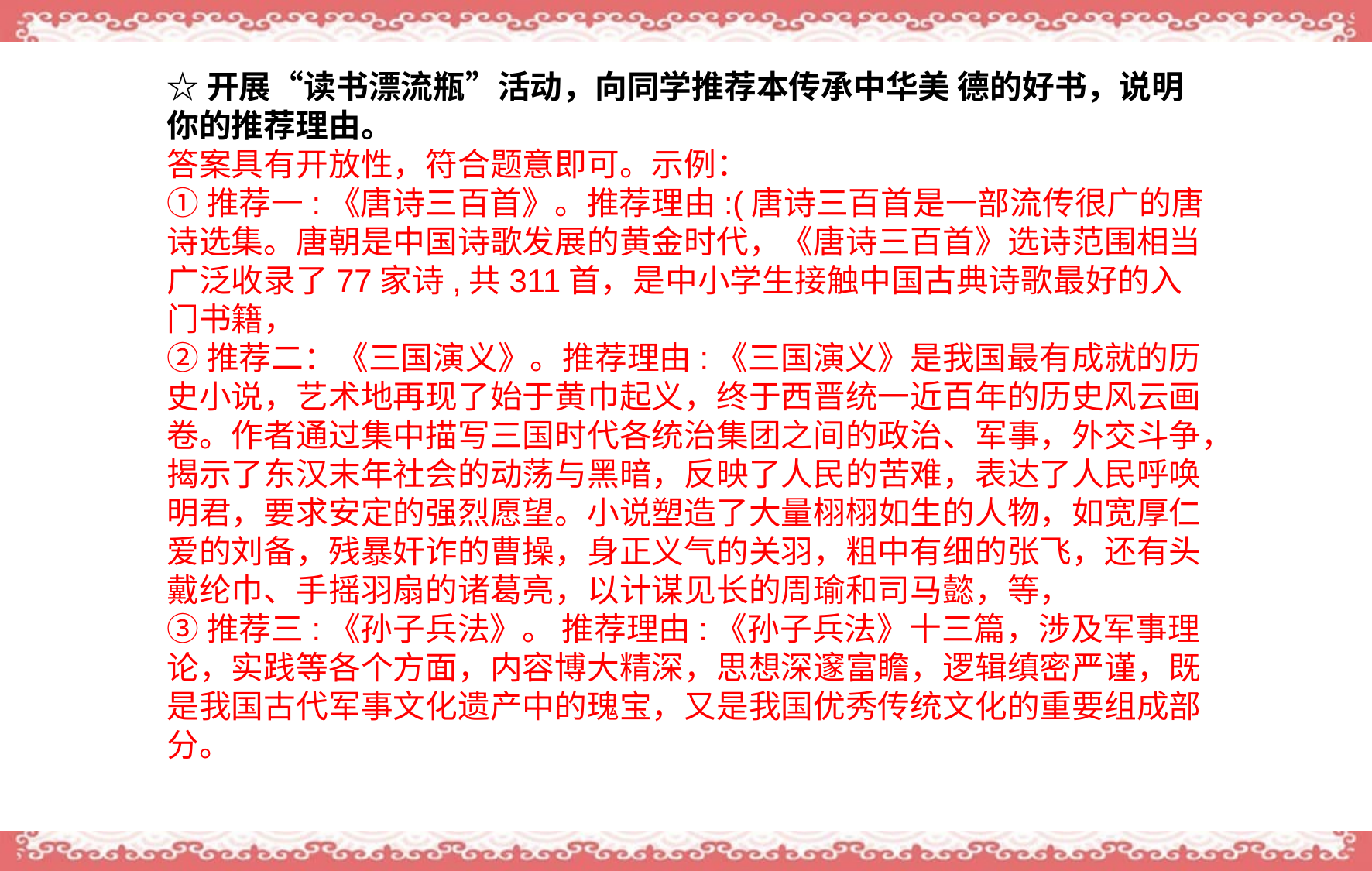

☆开展“读书漂流瓶”活动，向同学推荐本传承中华美 德的好书，说明你的推荐理由。
答案具有开放性，符合题意即可。示例：
①推荐一:《唐诗三百首》。推荐理由:(唐诗三百首是一部流传很广的唐诗选集。唐朝是中国诗歌发展的黄金时代，《唐诗三百首》选诗范围相当广泛收录了77家诗,共311首，是中小学生接触中国古典诗歌最好的入门书籍，
②推荐二：《三国演义》。推荐理由:《三国演义》是我国最有成就的历史小说，艺术地再现了始于黄巾起义，终于西晋统一近百年的历史风云画卷。作者通过集中描写三国时代各统治集团之间的政治、军事，外交斗争，揭示了东汉末年社会的动荡与黑暗，反映了人民的苦难，表达了人民呼唤明君，要求安定的强烈愿望。小说塑造了大量栩栩如生的人物，如宽厚仁爱的刘备，残暴奸诈的曹操，身正义气的关羽，粗中有细的张飞，还有头戴纶巾、手摇羽扇的诸葛亮，以计谋见长的周瑜和司马懿，等，
③推荐三:《孙子兵法》。 推荐理由:《孙子兵法》十三篇，涉及军事理论，实践等各个方面，内容博大精深，思想深邃富瞻，逻辑缜密严谨，既是我国古代军事文化遗产中的瑰宝，又是我国优秀传统文化的重要组成部分。